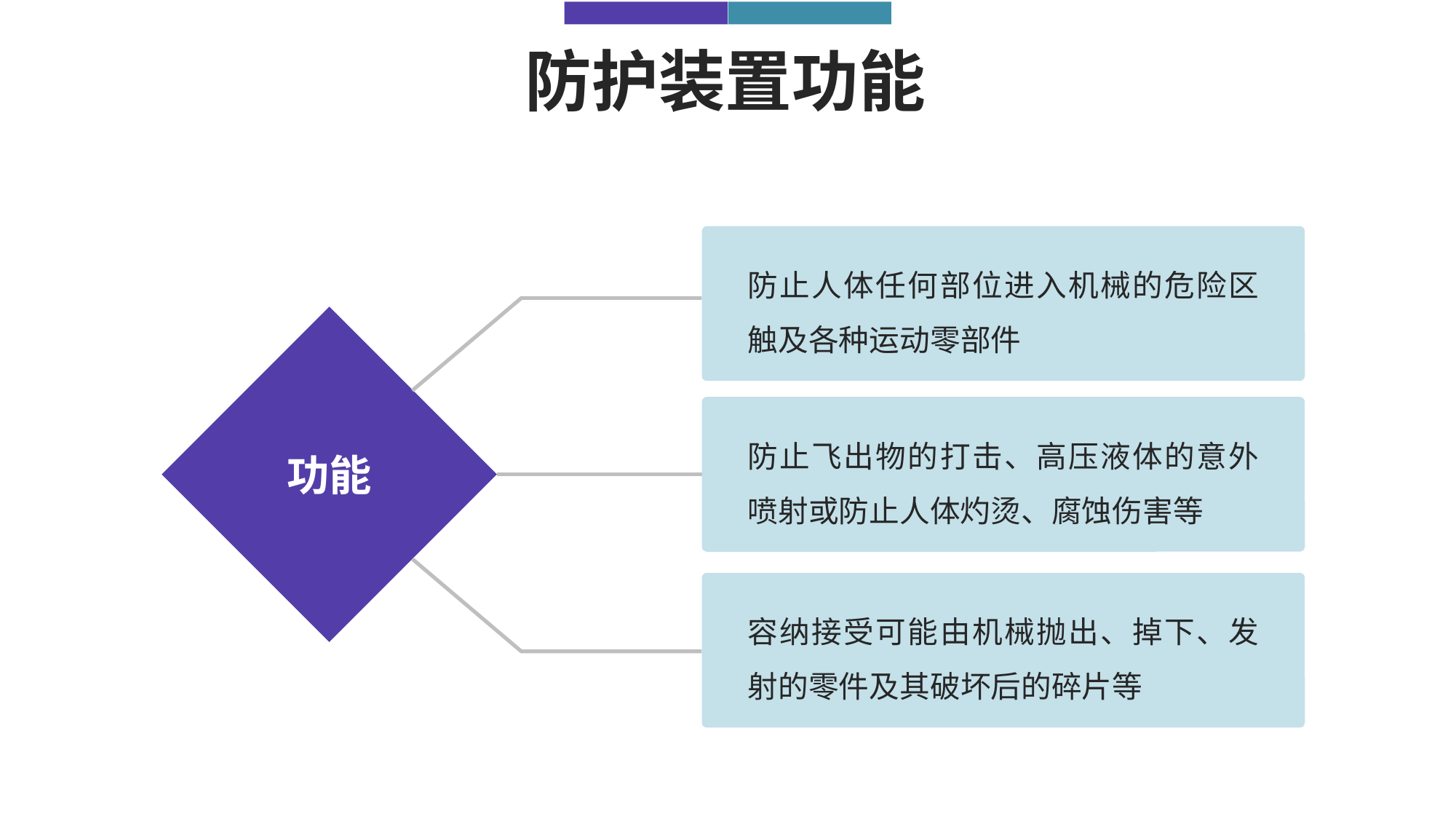

防护装置功能

防止人体任何部位进入机械的危险区触及各种运动零部件

防止飞出物的打击、高压液体的意外喷射或防止人体灼烫、腐蚀伤害等
功能

容纳接受可能由机械抛出、掉下、发射的零件及其破坏后的碎片等